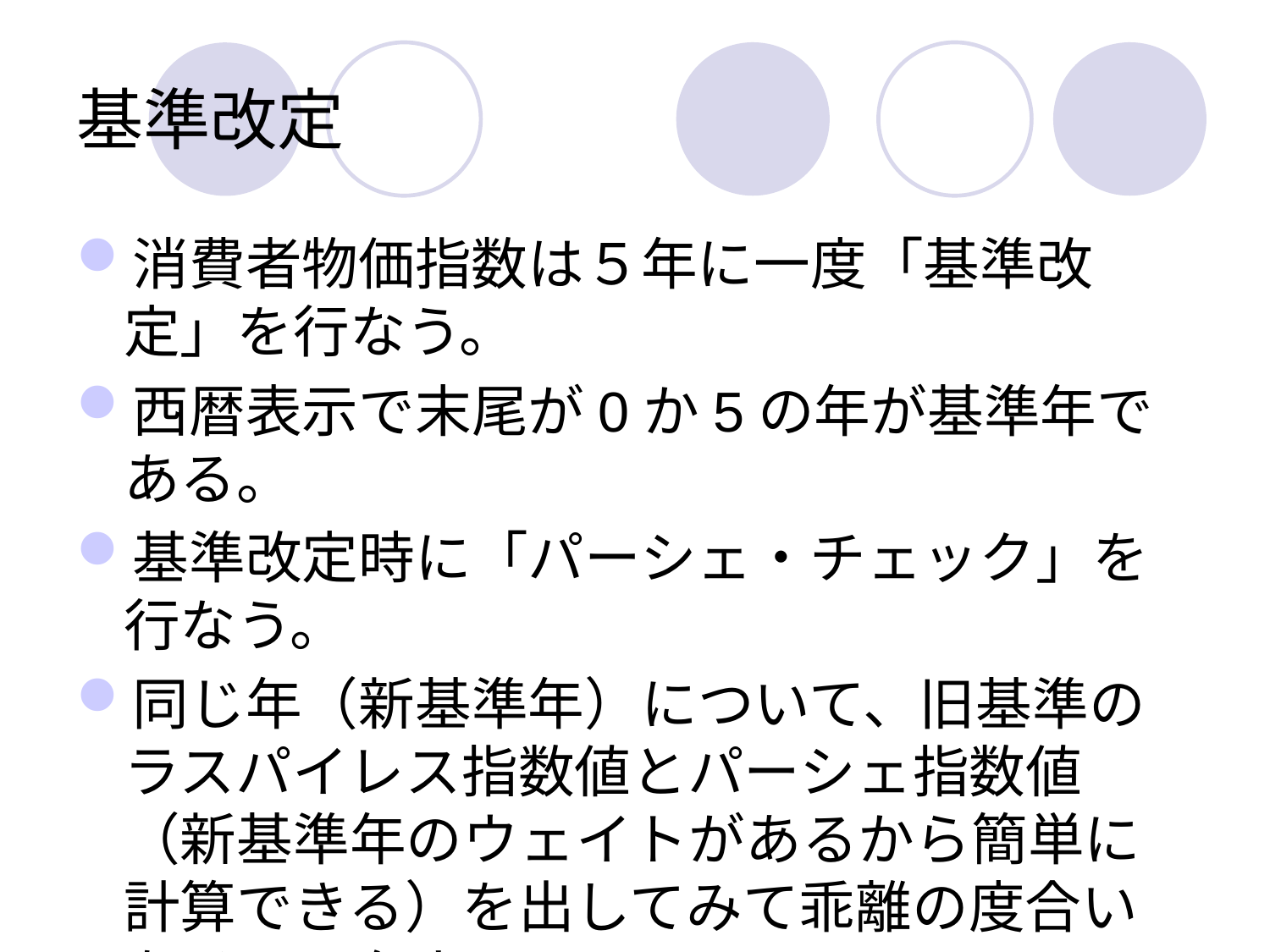

# 基準改定
消費者物価指数は５年に一度「基準改定」を行なう。
西暦表示で末尾が0か5の年が基準年である。
基準改定時に「パーシェ・チェック」を行なう。
同じ年（新基準年）について、旧基準のラスパイレス指数値とパーシェ指数値（新基準年のウェイトがあるから簡単に計算できる）を出してみて乖離の度合いをチェックする。